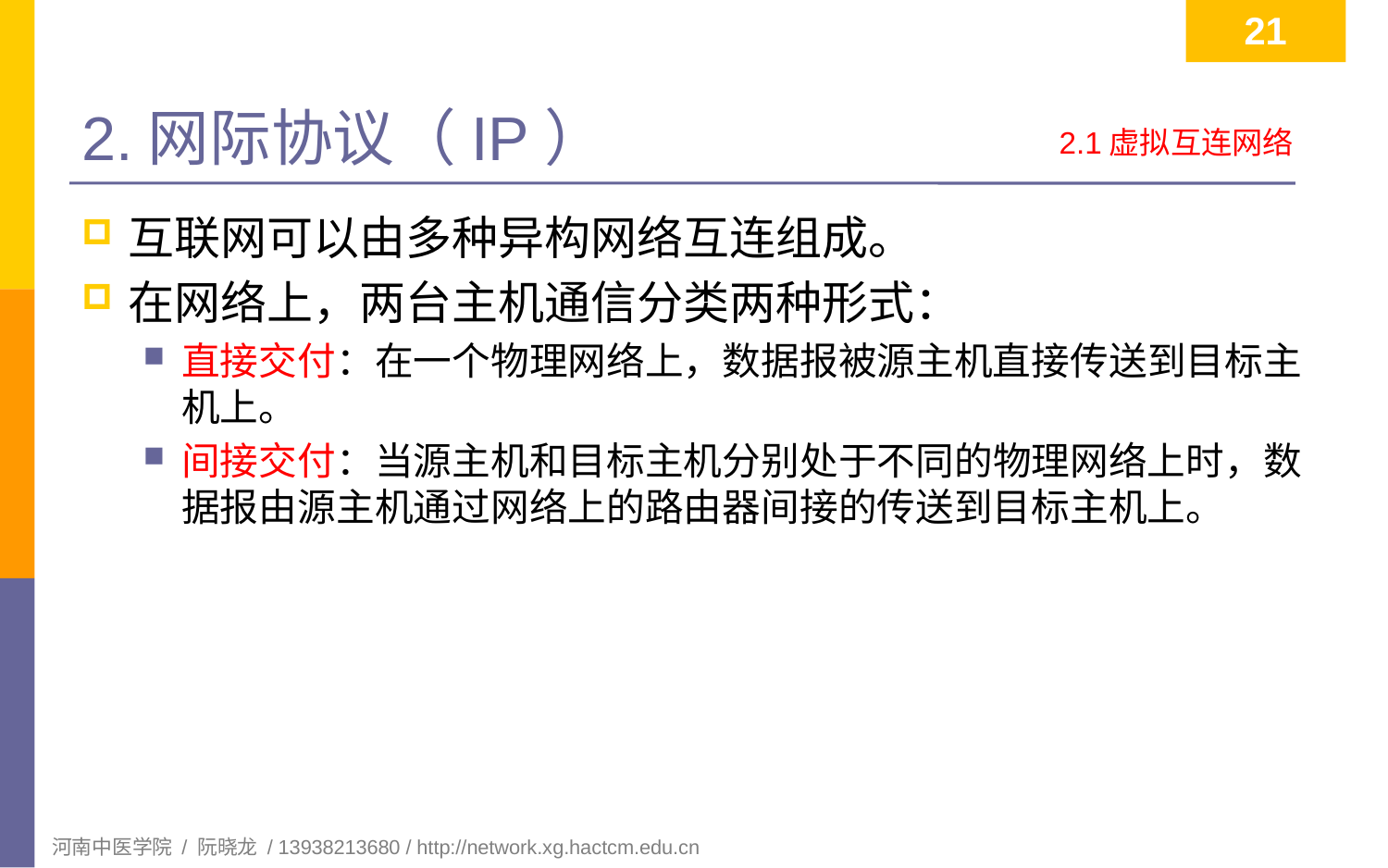

21
# 2.网际协议（IP）
2.1虚拟互连网络
互联网可以由多种异构网络互连组成。
在网络上，两台主机通信分类两种形式：
直接交付：在一个物理网络上，数据报被源主机直接传送到目标主机上。
间接交付：当源主机和目标主机分别处于不同的物理网络上时，数据报由源主机通过网络上的路由器间接的传送到目标主机上。